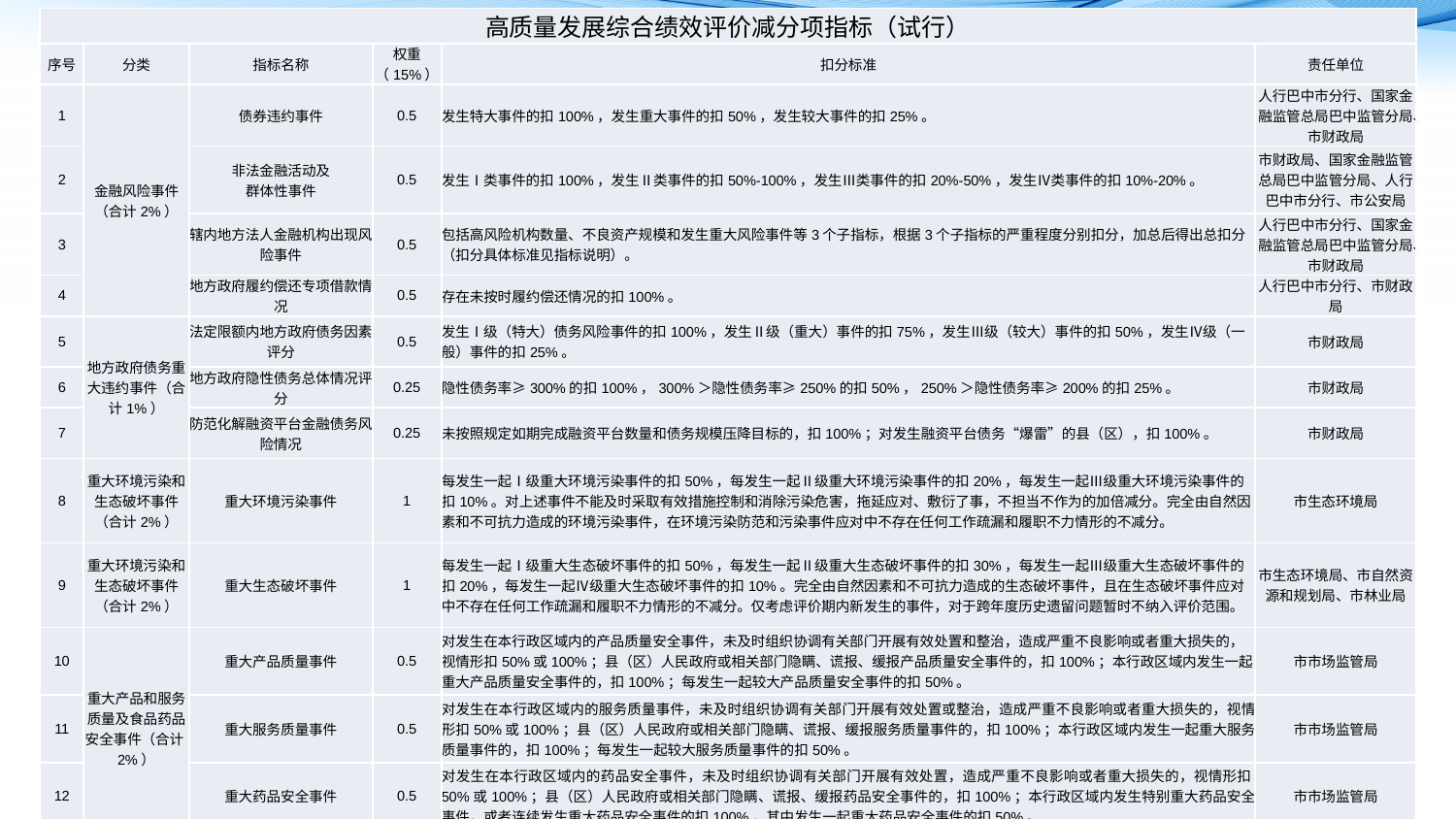

| 高质量发展综合绩效评价减分项指标（试行） |  |  |  |  |  |
| --- | --- | --- | --- | --- | --- |
| 序号 | 分类 | 指标名称 | 权重（15%） | 扣分标准 | 责任单位 |
| 1 | 金融风险事件（合计2%） | 债券违约事件 | 0.5 | 发生特大事件的扣100%，发生重大事件的扣50%，发生较大事件的扣25%。 | 人行巴中市分行、国家金融监管总局巴中监管分局、市财政局 |
| 2 |  | 非法金融活动及 群体性事件 | 0.5 | 发生Ⅰ类事件的扣100%，发生Ⅱ类事件的扣50%-100%，发生Ⅲ类事件的扣20%-50%，发生Ⅳ类事件的扣10%-20%。 | 市财政局、国家金融监管总局巴中监管分局、人行巴中市分行、市公安局 |
| 3 |  | 辖内地方法人金融机构出现风险事件 | 0.5 | 包括高风险机构数量、不良资产规模和发生重大风险事件等3个子指标，根据3个子指标的严重程度分别扣分，加总后得出总扣分（扣分具体标准见指标说明）。 | 人行巴中市分行、国家金融监管总局巴中监管分局、市财政局 |
| 4 |  | 地方政府履约偿还专项借款情况 | 0.5 | 存在未按时履约偿还情况的扣100%。 | 人行巴中市分行、市财政局 |
| 5 | 地方政府债务重大违约事件（合计1%） | 法定限额内地方政府债务因素评分 | 0.5 | 发生Ⅰ级（特大）债务风险事件的扣100%，发生Ⅱ级（重大）事件的扣75%，发生Ⅲ级（较大）事件的扣50%，发生Ⅳ级（一般）事件的扣25%。 | 市财政局 |
| 6 |  | 地方政府隐性债务总体情况评分 | 0.25 | 隐性债务率≥300%的扣100%，300%＞隐性债务率≥250%的扣50%，250%＞隐性债务率≥200%的扣25%。 | 市财政局 |
| 7 |  | 防范化解融资平台金融债务风险情况 | 0.25 | 未按照规定如期完成融资平台数量和债务规模压降目标的，扣100%；对发生融资平台债务“爆雷”的县（区），扣100%。 | 市财政局 |
| 8 | 重大环境污染和生态破坏事件（合计2%） | 重大环境污染事件 | 1 | 每发生一起Ⅰ级重大环境污染事件的扣50%，每发生一起Ⅱ级重大环境污染事件的扣20%，每发生一起Ⅲ级重大环境污染事件的扣10%。对上述事件不能及时采取有效措施控制和消除污染危害，拖延应对、敷衍了事，不担当不作为的加倍减分。完全由自然因素和不可抗力造成的环境污染事件，在环境污染防范和污染事件应对中不存在任何工作疏漏和履职不力情形的不减分。 | 市生态环境局 |
| 9 | 重大环境污染和生态破坏事件（合计2%） | 重大生态破坏事件 | 1 | 每发生一起Ⅰ级重大生态破坏事件的扣50%，每发生一起Ⅱ级重大生态破坏事件的扣30%，每发生一起Ⅲ级重大生态破坏事件的扣20%，每发生一起Ⅳ级重大生态破坏事件的扣10%。完全由自然因素和不可抗力造成的生态破坏事件，且在生态破坏事件应对中不存在任何工作疏漏和履职不力情形的不减分。仅考虑评价期内新发生的事件，对于跨年度历史遗留问题暂时不纳入评价范围。 | 市生态环境局、市自然资源和规划局、市林业局 |
| 10 | 重大产品和服务质量及食品药品安全事件（合计2%） | 重大产品质量事件 | 0.5 | 对发生在本行政区域内的产品质量安全事件，未及时组织协调有关部门开展有效处置和整治，造成严重不良影响或者重大损失的，视情形扣50%或100%；县（区）人民政府或相关部门隐瞒、谎报、缓报产品质量安全事件的，扣100%；本行政区域内发生一起重大产品质量安全事件的，扣100%；每发生一起较大产品质量安全事件的扣50%。 | 市市场监管局 |
| 11 |  | 重大服务质量事件 | 0.5 | 对发生在本行政区域内的服务质量事件，未及时组织协调有关部门开展有效处置或整治，造成严重不良影响或者重大损失的，视情形扣50%或100%；县（区）人民政府或相关部门隐瞒、谎报、缓报服务质量事件的，扣100%；本行政区域内发生一起重大服务质量事件的，扣100%；每发生一起较大服务质量事件的扣50%。 | 市市场监管局 |
| 12 |  | 重大药品安全事件 | 0.5 | 对发生在本行政区域内的药品安全事件，未及时组织协调有关部门开展有效处置，造成严重不良影响或者重大损失的，视情形扣50%或100%；县（区）人民政府或相关部门隐瞒、谎报、缓报药品安全事件的，扣100%；本行政区域内发生特别重大药品安全事件，或者连续发生重大药品安全事件的扣100%，其中发生一起重大药品安全事件的扣50%。 | 市市场监管局 |